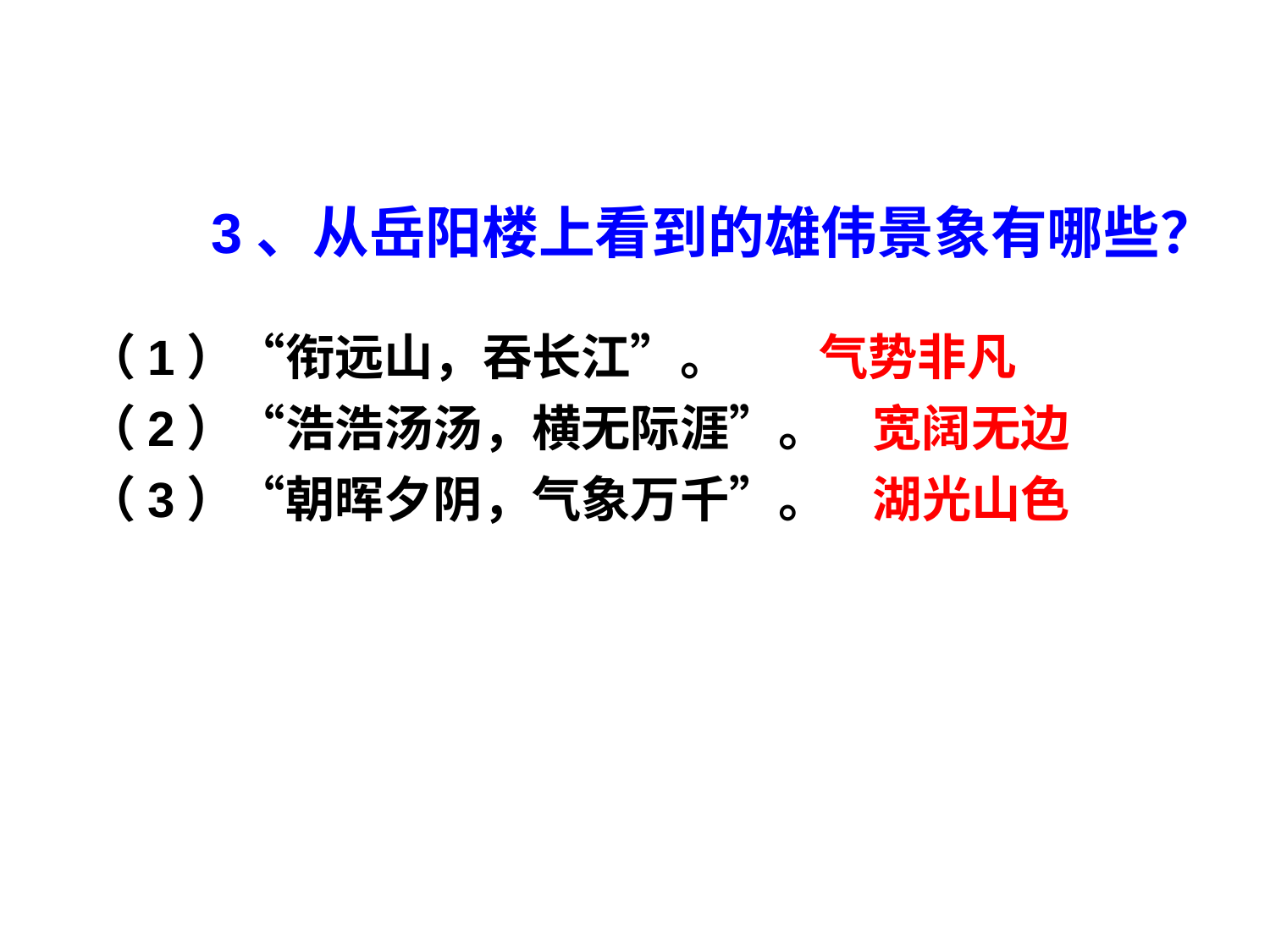

3、从岳阳楼上看到的雄伟景象有哪些？
（1）“衔远山，吞长江”。        气势非凡
（2）“浩浩汤汤，横无际涯”。    宽阔无边
（3）“朝晖夕阴，气象万千”。    湖光山色